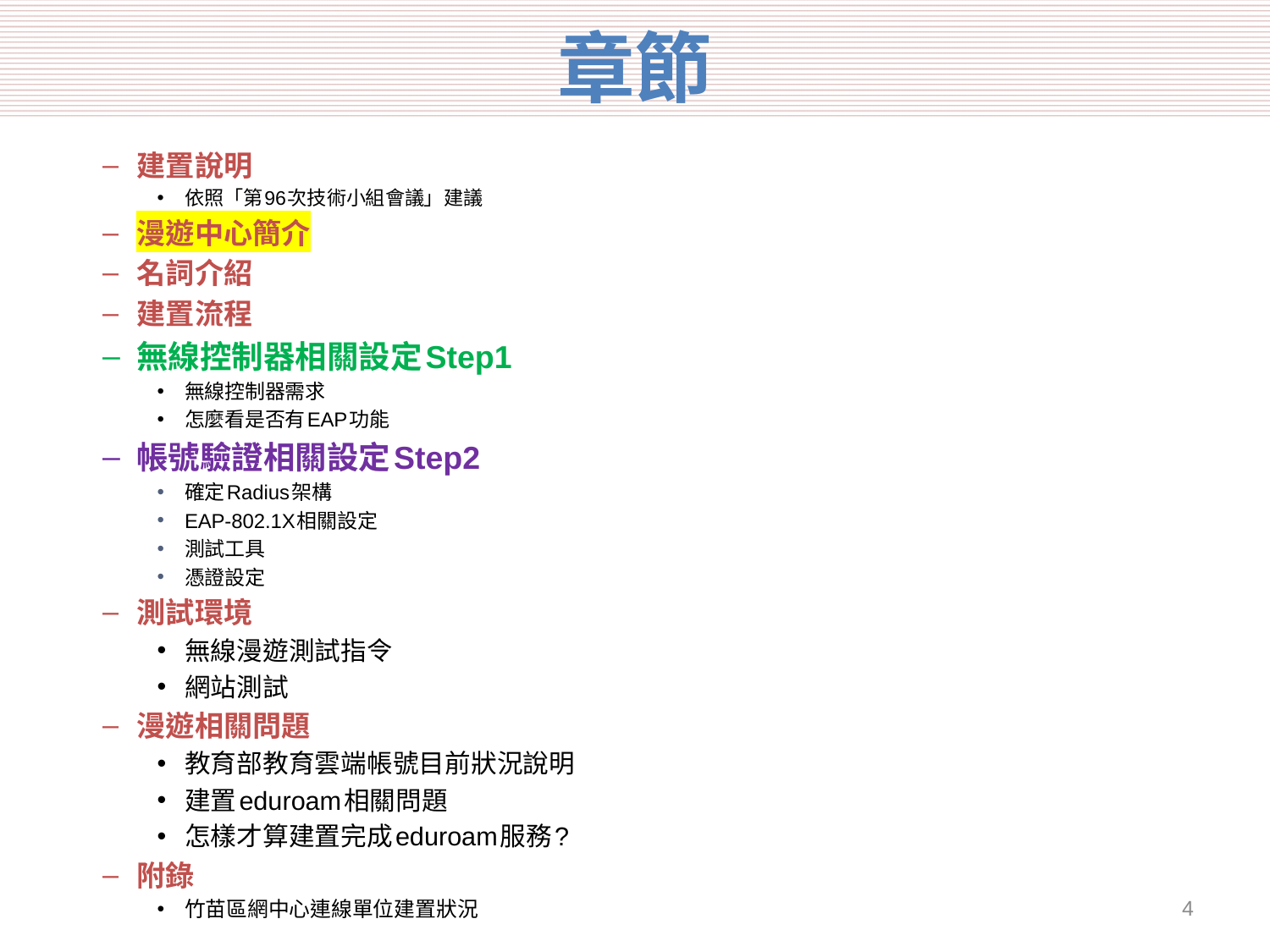

# 章節
建置說明
依照「第96次技術小組會議」建議
漫遊中心簡介
名詞介紹
建置流程
無線控制器相關設定Step1
無線控制器需求
怎麼看是否有EAP功能
帳號驗證相關設定Step2
確定Radius架構
EAP-802.1X相關設定
測試工具
憑證設定
測試環境
無線漫遊測試指令
網站測試
漫遊相關問題
教育部教育雲端帳號目前狀況說明
建置eduroam相關問題
怎樣才算建置完成eduroam服務?
附錄
竹苗區網中心連線單位建置狀況
4